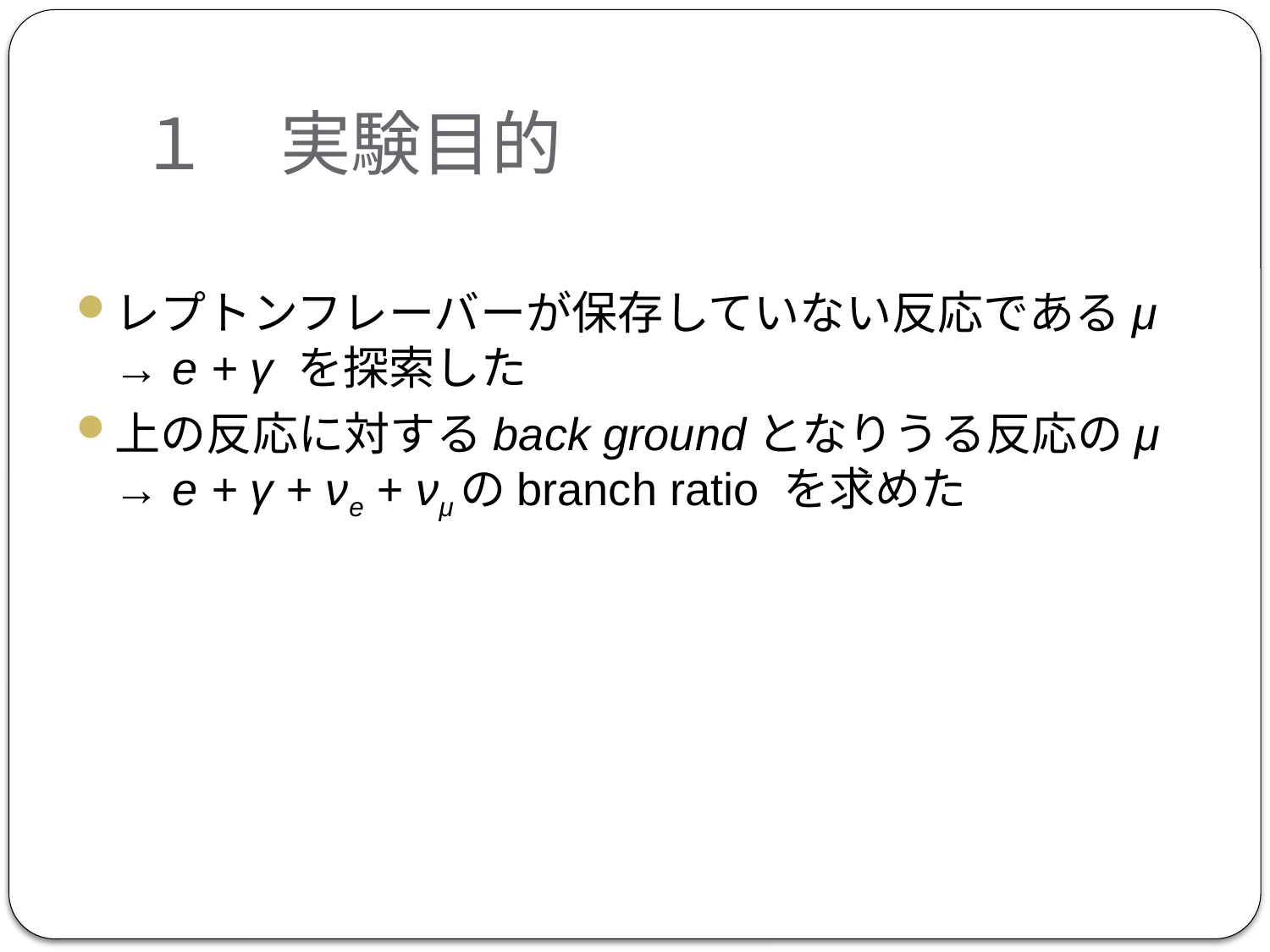

# １　実験目的
レプトンフレーバーが保存していない反応であるμ → e + γ を探索した
上の反応に対するback groundとなりうる反応のμ → e + γ + νe + νμのbranch ratio を求めた